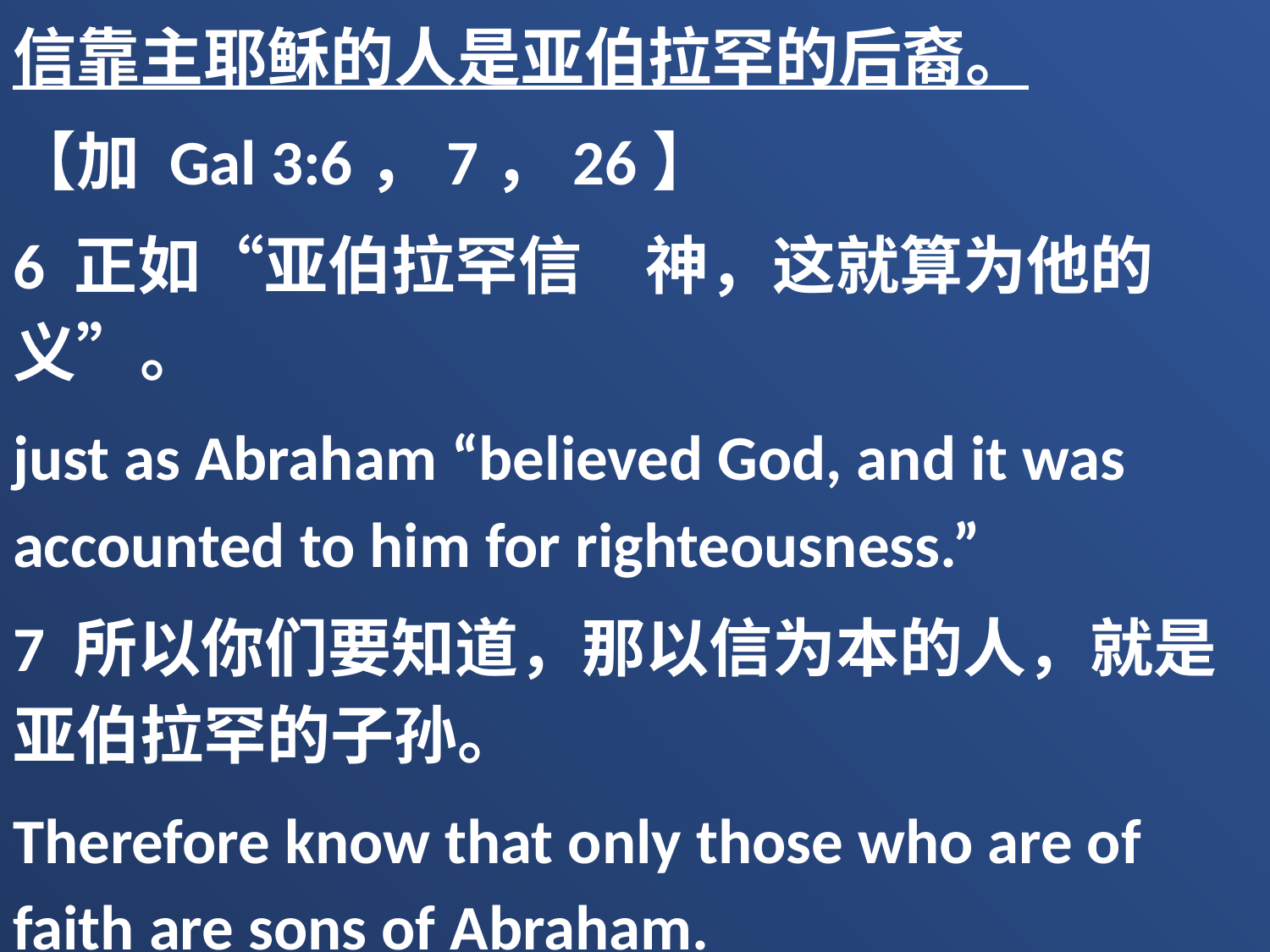

信靠主耶稣的人是亚伯拉罕的后裔。
【加 Gal 3:6，7，26】
6 正如“亚伯拉罕信　神，这就算为他的义”。
just as Abraham “believed God, and it was accounted to him for righteousness.”
7 所以你们要知道，那以信为本的人，就是亚伯拉罕的子孙。
Therefore know that only those who are of faith are sons of Abraham.
26 所以，你们因信基督耶稣，都是　神的儿子。
For you are all sons of God through faith in Christ Jesus.